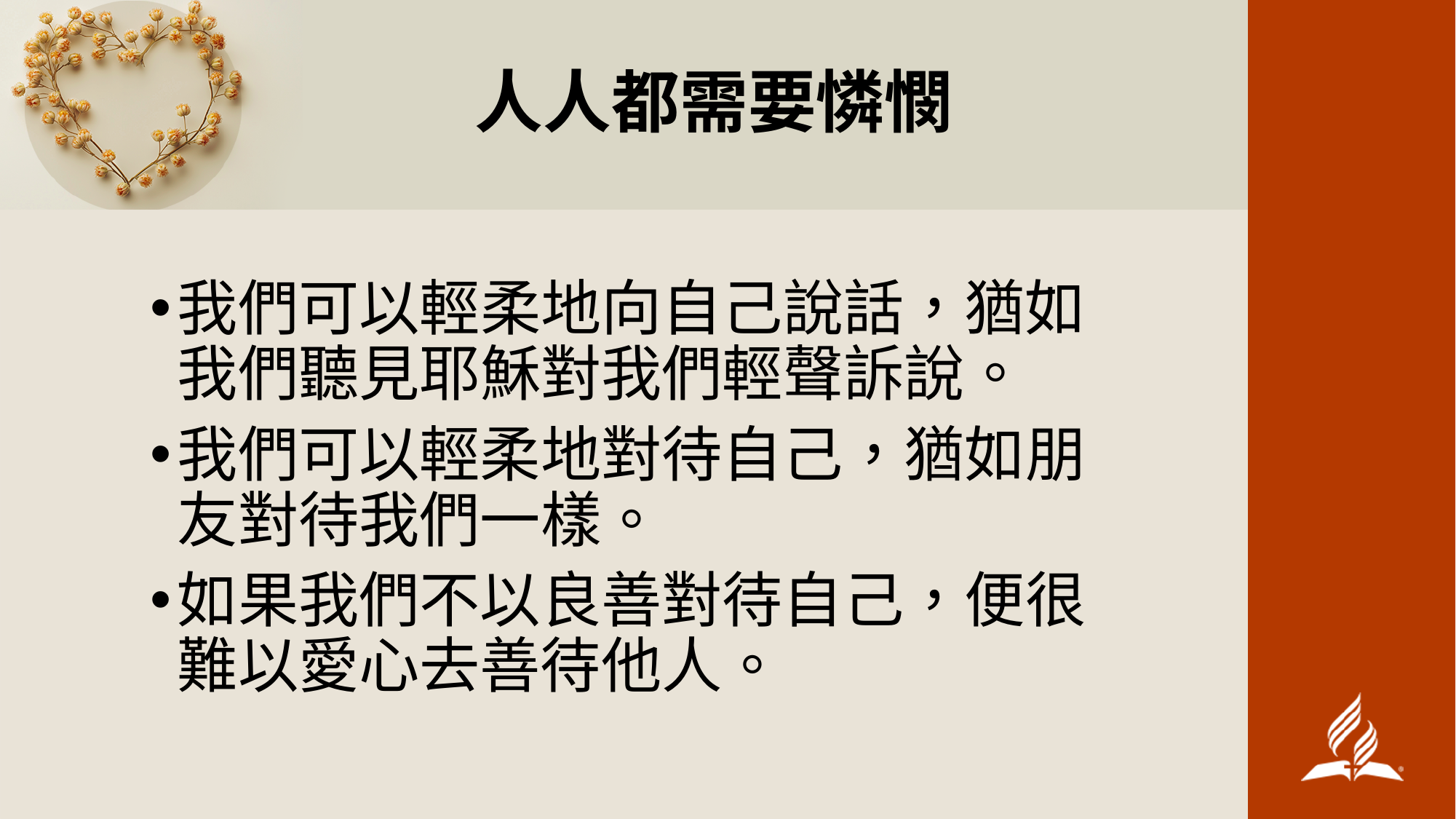

# 人人都需要憐憫
我們可以輕柔地向自己說話，猶如我們聽見耶穌對我們輕聲訴說。
我們可以輕柔地對待自己，猶如朋友對待我們一樣。
如果我們不以良善對待自己，便很難以愛心去善待他人。